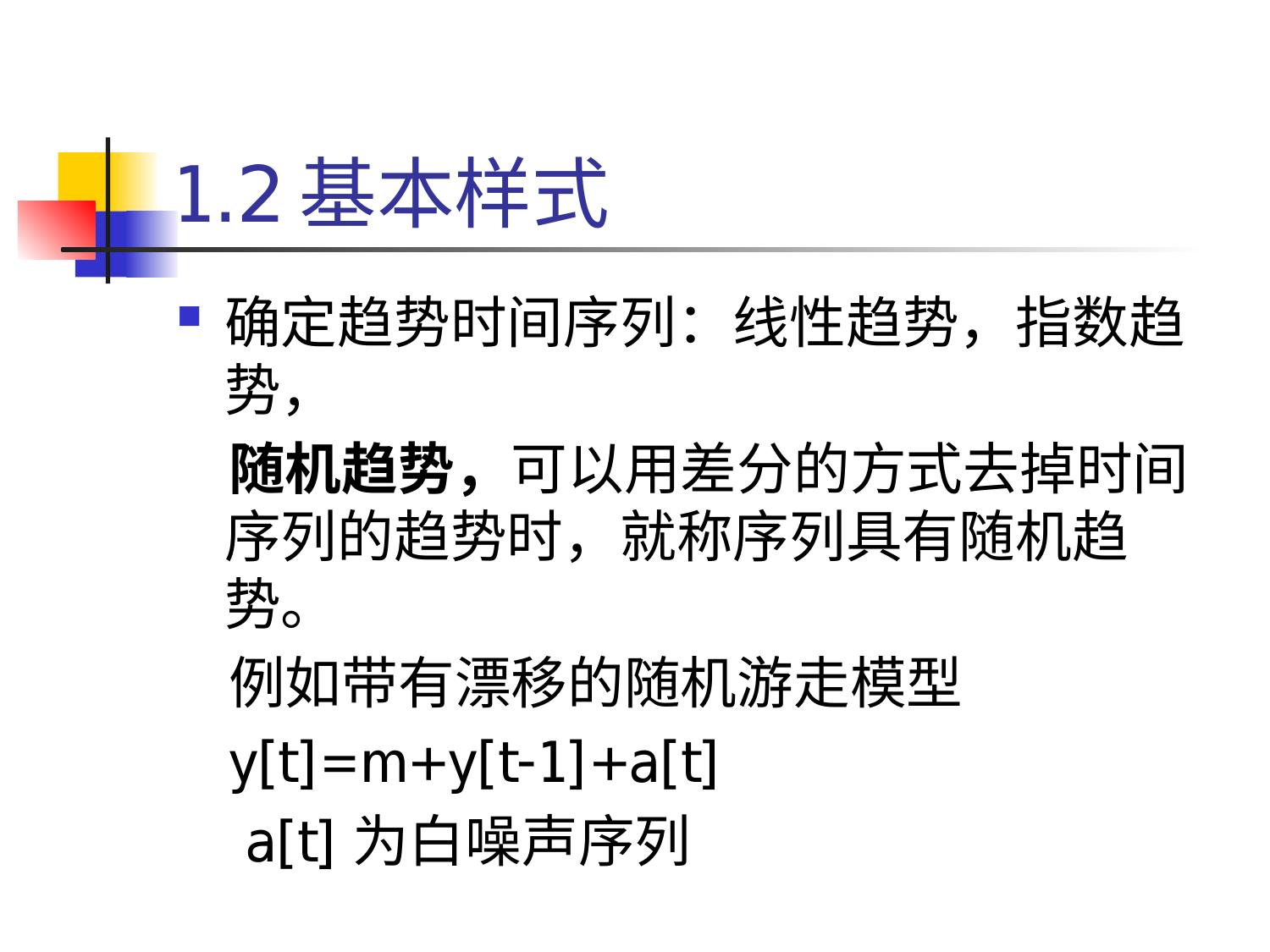

# 1.2基本样式
确定趋势时间序列：线性趋势，指数趋势，
   随机趋势，可以用差分的方式去掉时间序列的趋势时，就称序列具有随机趋势。
   例如带有漂移的随机游走模型
   y[t]=m+y[t-1]+a[t]
    a[t]为白噪声序列